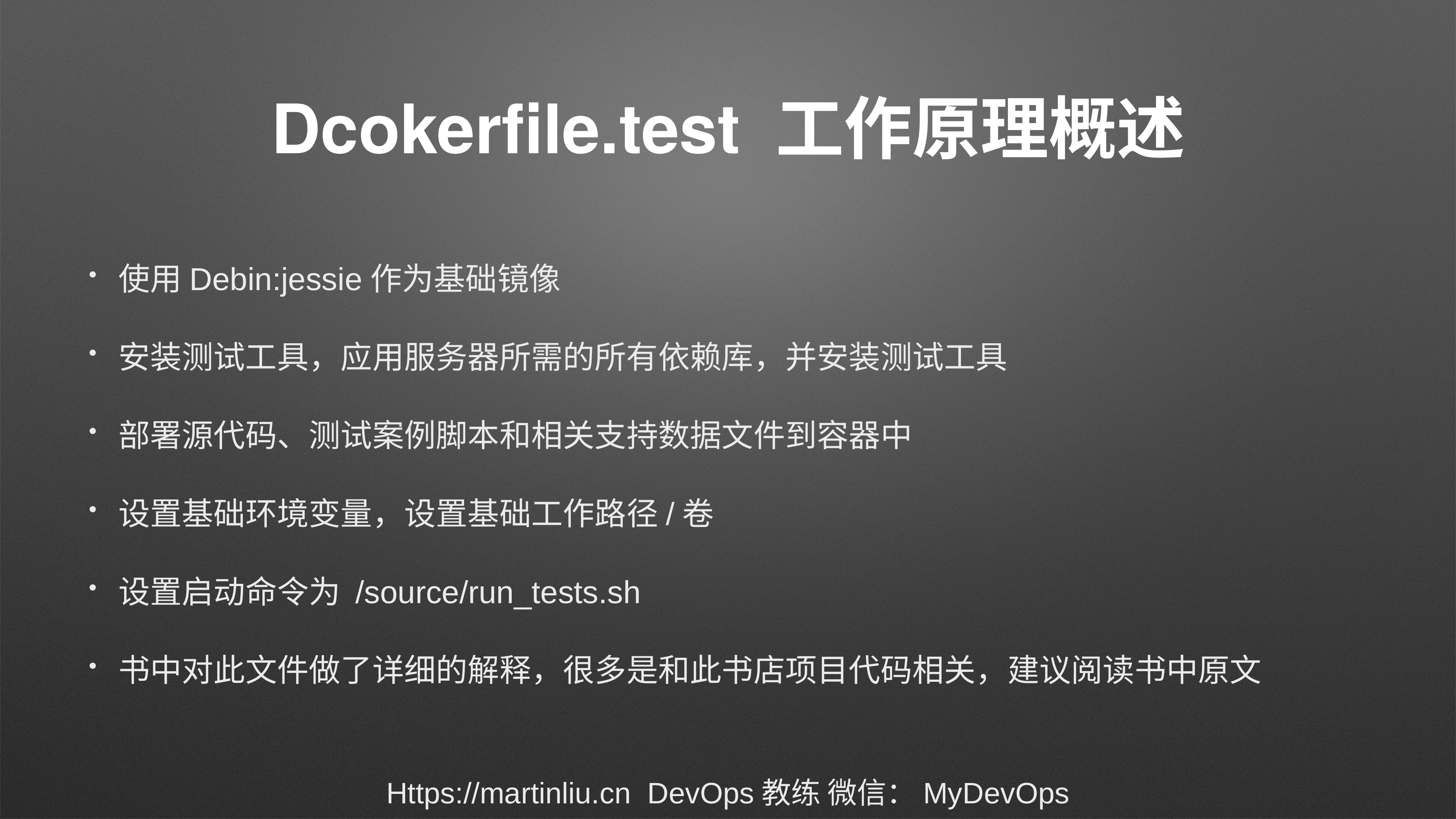

# Dcokerfile.test 工作原理概述
使用Debin:jessie作为基础镜像
安装测试工具，应用服务器所需的所有依赖库，并安装测试工具
部署源代码、测试案例脚本和相关支持数据文件到容器中
设置基础环境变量，设置基础工作路径/卷
设置启动命令为 /source/run_tests.sh
书中对此文件做了详细的解释，很多是和此书店项目代码相关，建议阅读书中原文